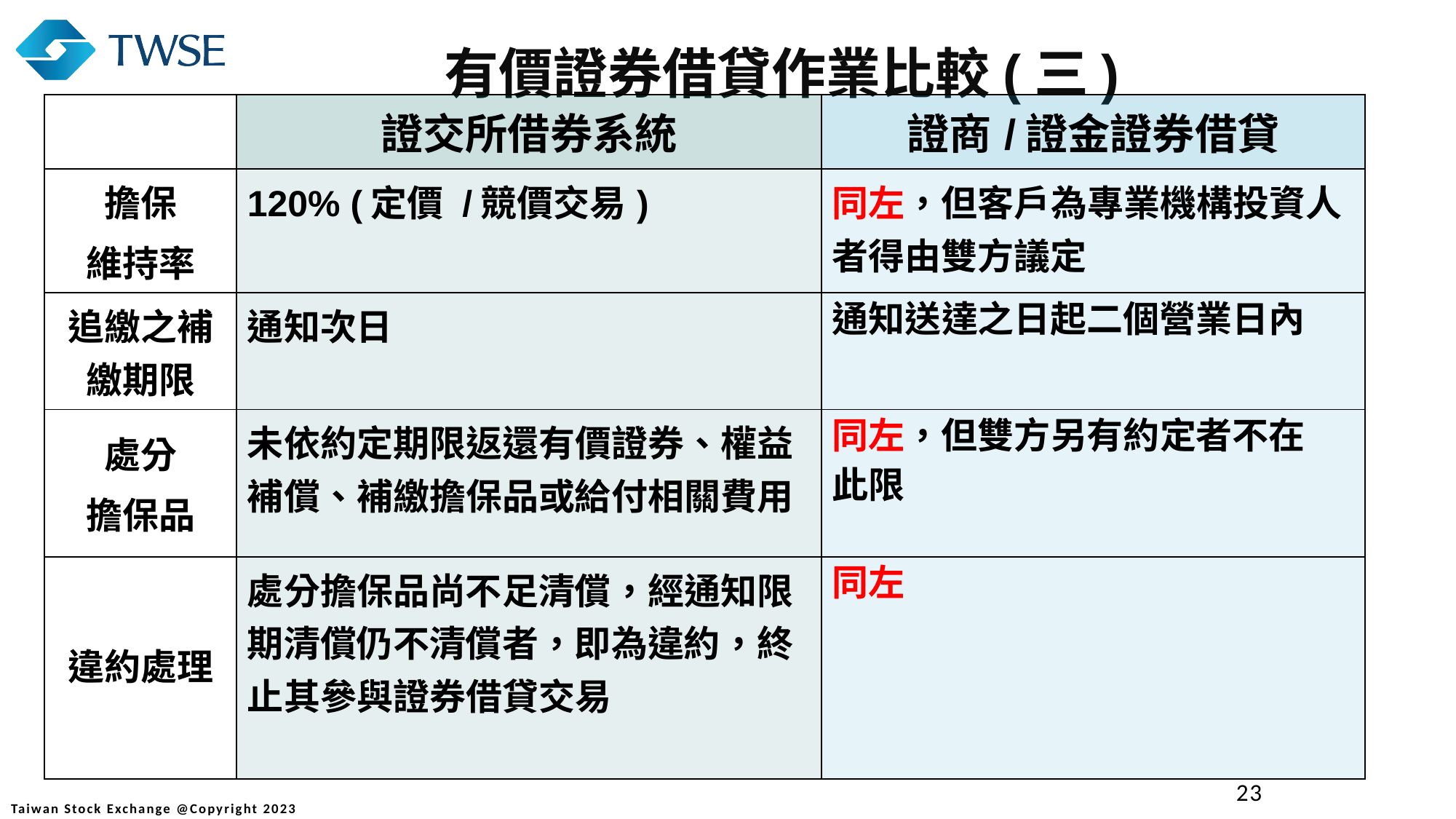

有價證券借貸作業比較(三)
|  | 證交所借券系統 | 證商/證金證券借貸 |
| --- | --- | --- |
| 擔保 維持率 | 120% (定價 /競價交易) | 同左，但客戶為專業機構投資人者得由雙方議定 |
| 追繳之補繳期限 | 通知次日 | 通知送達之日起二個營業日內 |
| 處分 擔保品 | 未依約定期限返還有價證券、權益補償、補繳擔保品或給付相關費用 | 同左，但雙方另有約定者不在 此限 |
| 違約處理 | 處分擔保品尚不足清償，經通知限期清償仍不清償者，即為違約，終止其參與證券借貸交易 | 同左 |
23